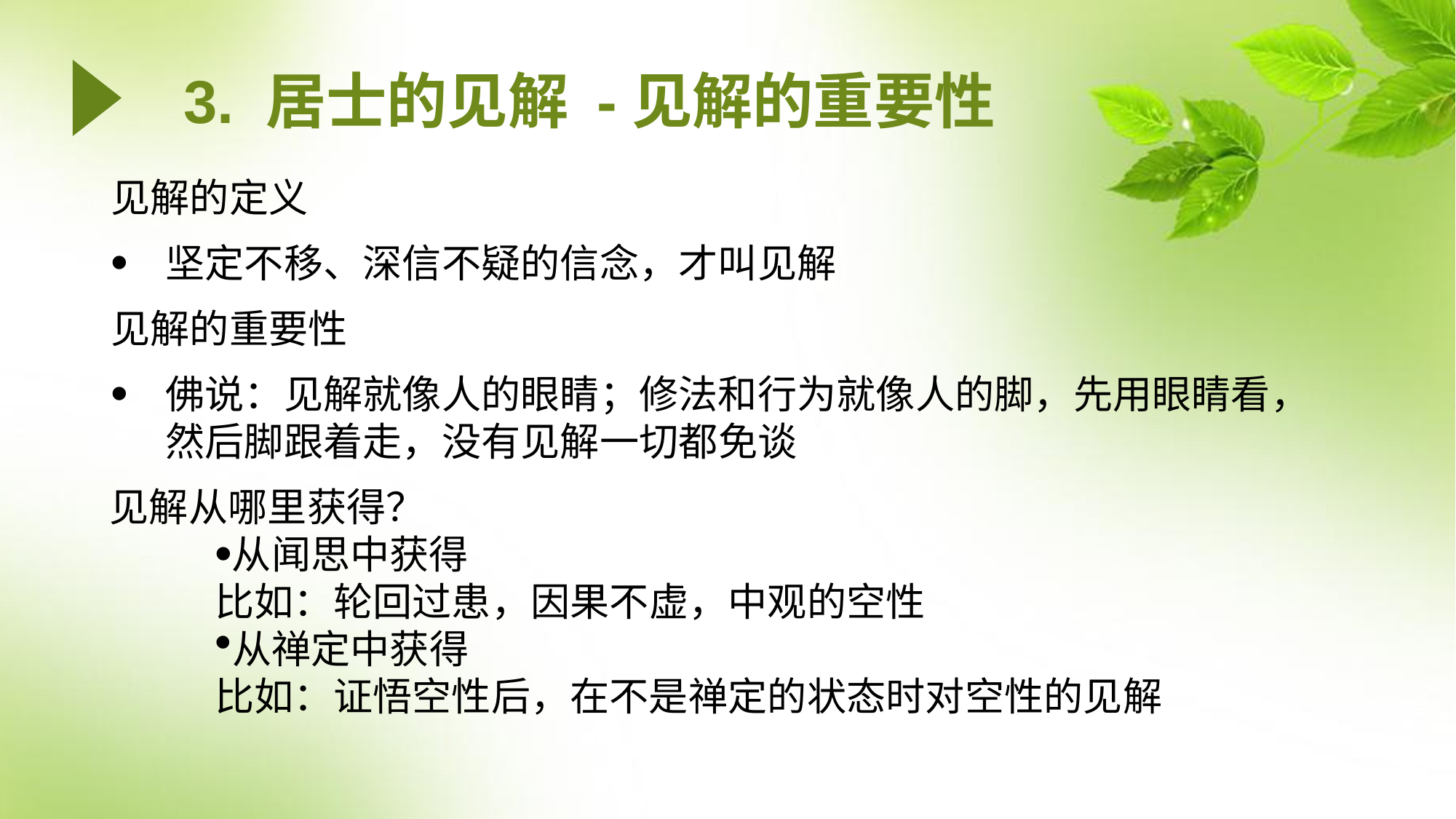

# 3. 居士的见解 -见解的重要性
见解的定义
坚定不移、深信不疑的信念，才叫见解
见解的重要性
佛说：见解就像人的眼睛；修法和行为就像人的脚，先用眼睛看，然后脚跟着走，没有见解一切都免谈
见解从哪里获得？
从闻思中获得
比如：轮回过患，因果不虚，中观的空性
从禅定中获得
比如：证悟空性后，在不是禅定的状态时对空性的见解